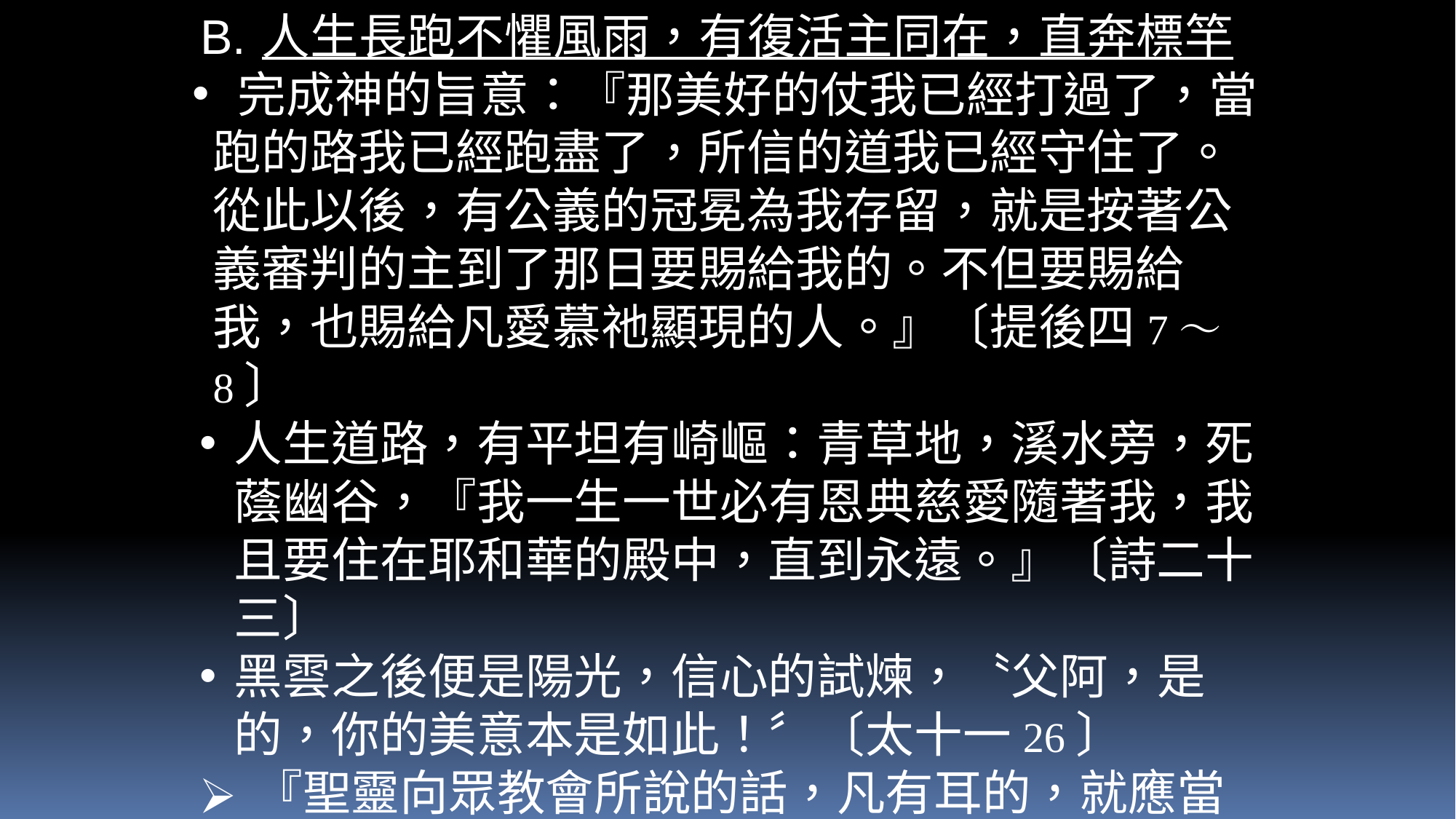

人生長跑不懼風雨，有復活主同在，直奔標竿
 完成神的旨意：『那美好的仗我已經打過了，當跑的路我已經跑盡了，所信的道我已經守住了。從此以後，有公義的冠冕為我存留，就是按著公義審判的主到了那日要賜給我的。不但要賜給我，也賜給凡愛慕祂顯現的人。』〔提後四7～8〕
人生道路，有平坦有崎嶇：青草地，溪水旁，死蔭幽谷，『我一生一世必有恩典慈愛隨著我，我且要住在耶和華的殿中，直到永遠。』〔詩二十三〕
黑雲之後便是陽光，信心的試煉，〝父阿，是的，你的美意本是如此！〞〔太十一26〕
『聖靈向眾教會所說的話，凡有耳的，就應當聽！』：從教會到個人，暴風雨中的安穩。